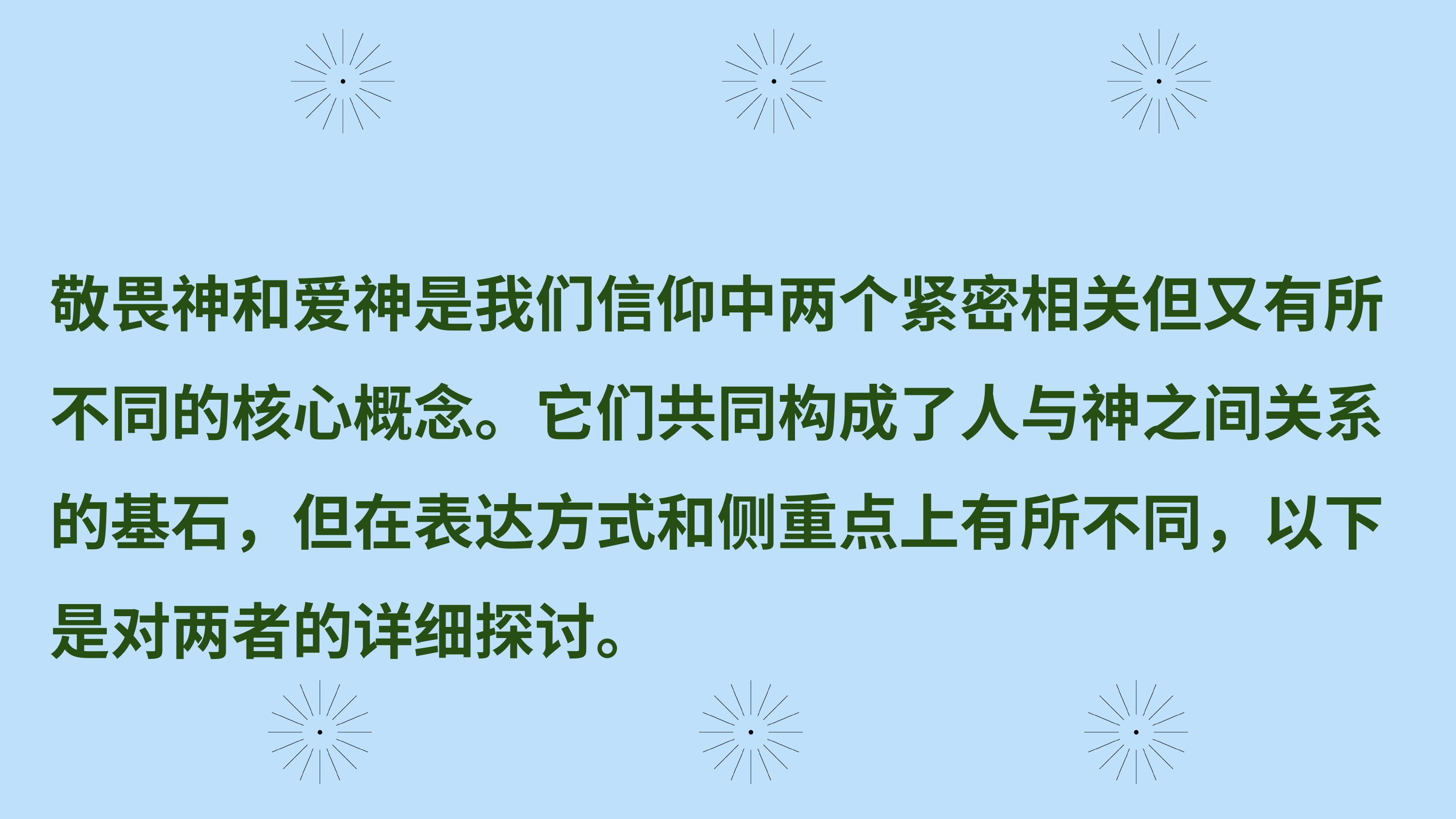

敬畏神和爱神是我们信仰中两个紧密相关但又有所不同的核心概念。它们共同构成了人与神之间关系的基石，但在表达方式和侧重点上有所不同，以下是对两者的详细探讨。